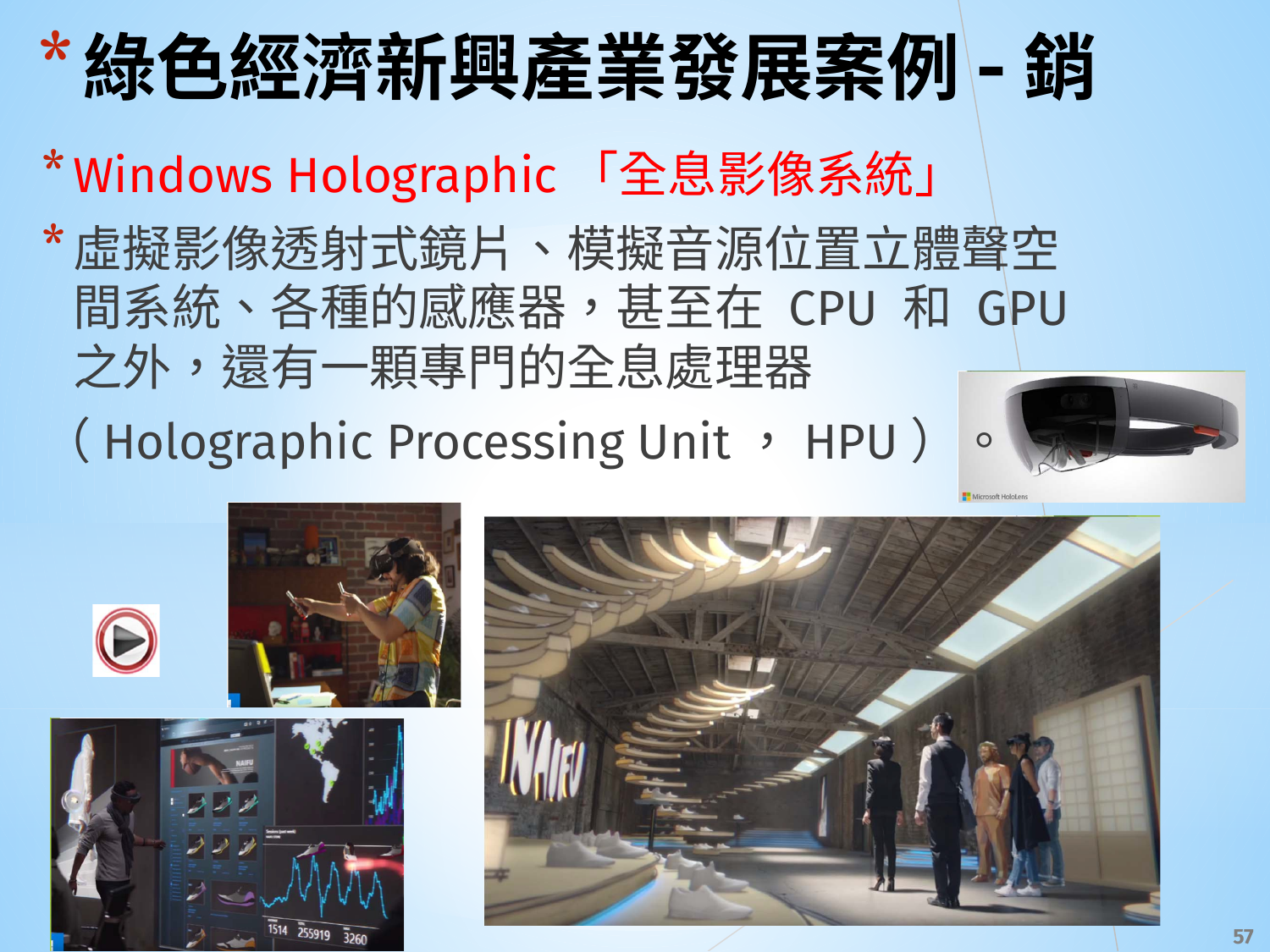

# 綠色經濟新興產業發展案例-銷
Windows Holographic「全息影像系統」
虛擬影像透射式鏡片、模擬音源位置立體聲空 間系統、各種的感應器，甚至在 CPU 和 GPU 之外，還有一顆專門的全息處理器
（Holographic Processing Unit，HPU）。

57